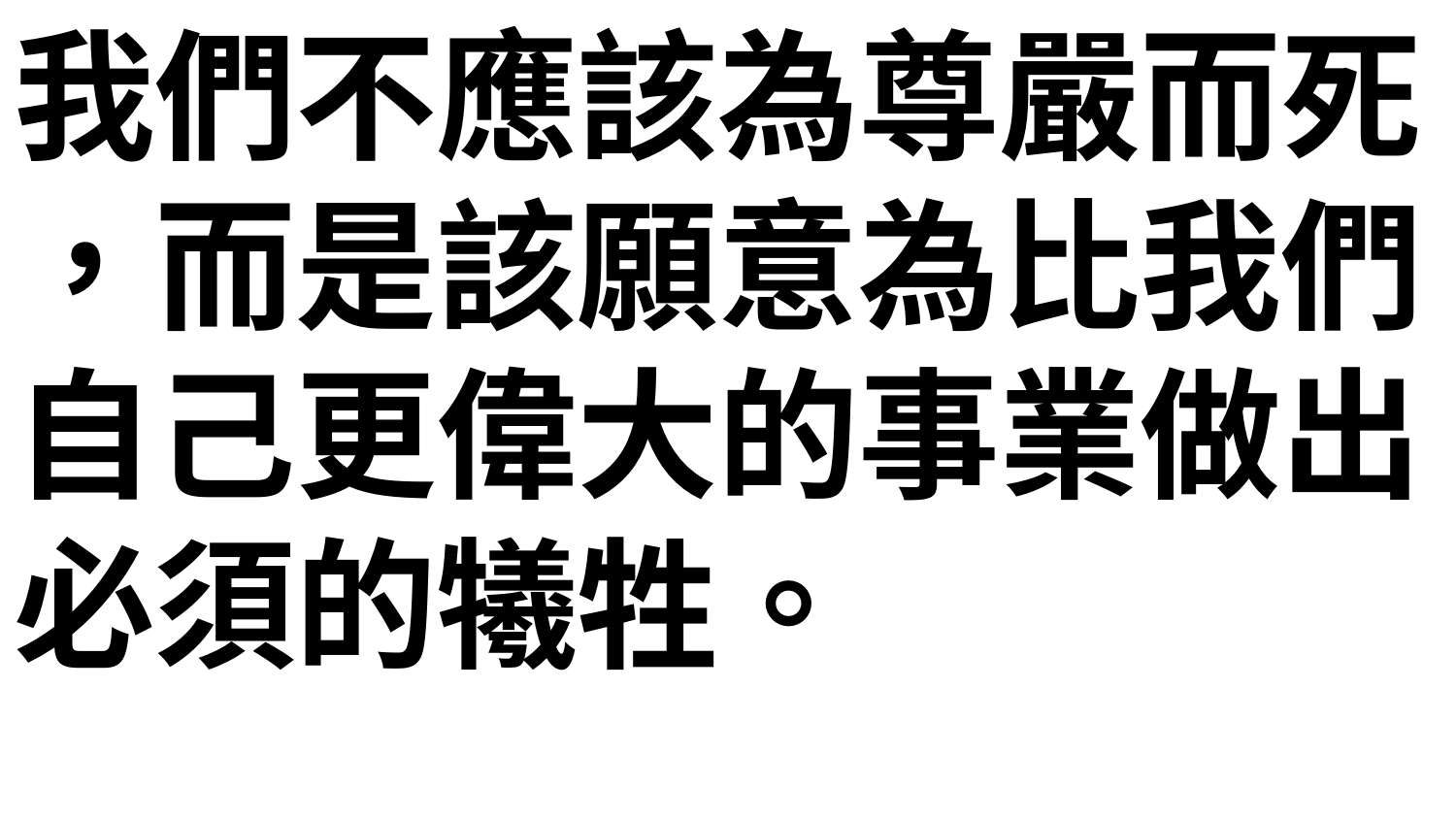

我們不應該為尊嚴而死
，而是該願意為比我們自己更偉大的事業做出必須的犧牲。